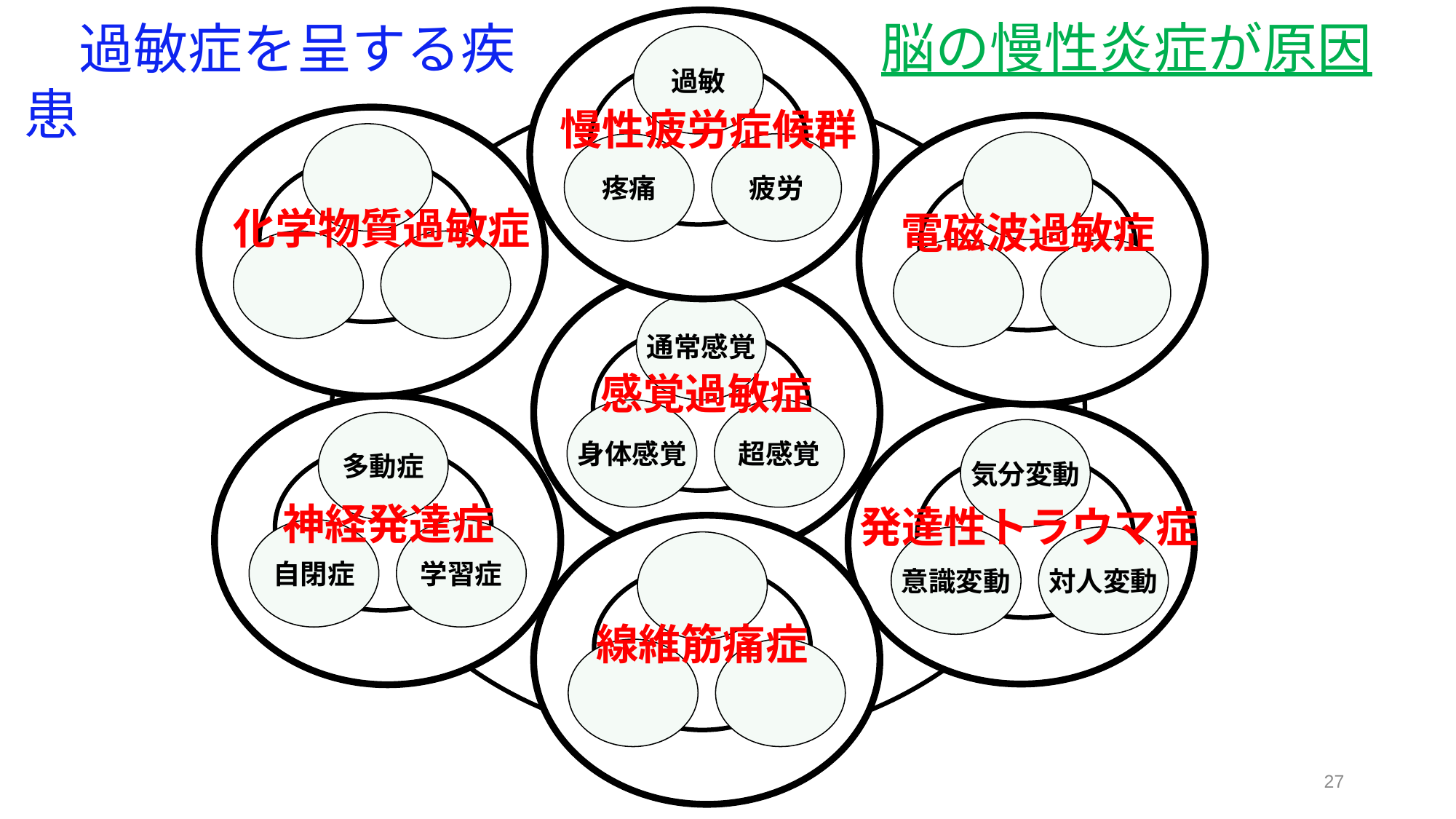

脳の慢性炎症が原因
　過敏症を呈する疾患

過敏

疼痛
疲労

慢性疲労症候群

化学物質過敏症
電磁波過敏症

通常感覚

超感覚
身体感覚
感覚過敏症

多動症

自閉症
学習症

気分変動

意識変動
対人変動
神経発達症
発達性トラウマ症

線維筋痛症

27